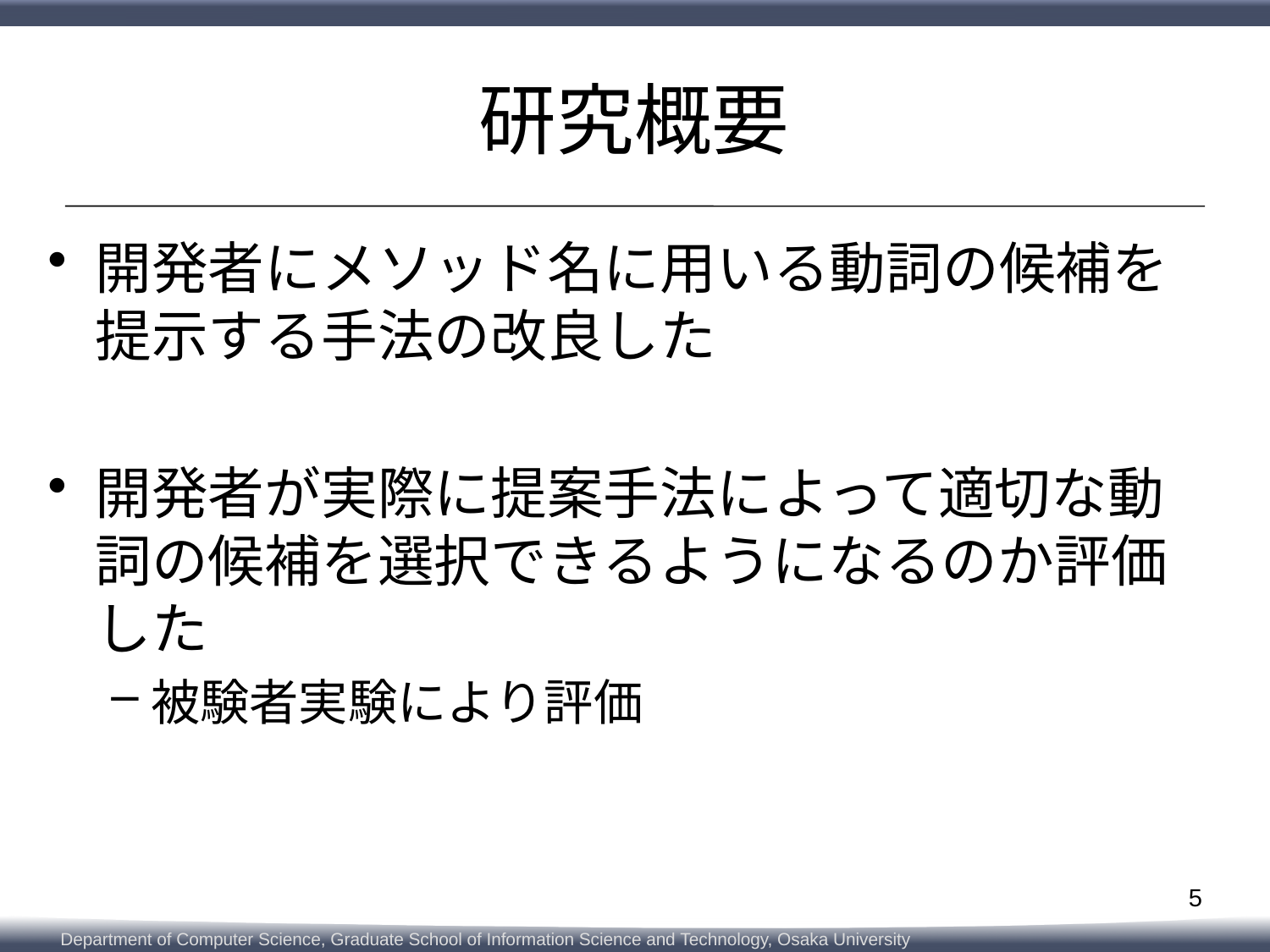

# 研究概要
開発者にメソッド名に用いる動詞の候補を提示する手法の改良した

開発者が実際に提案手法によって適切な動詞の候補を選択できるようになるのか評価した
被験者実験により評価

5